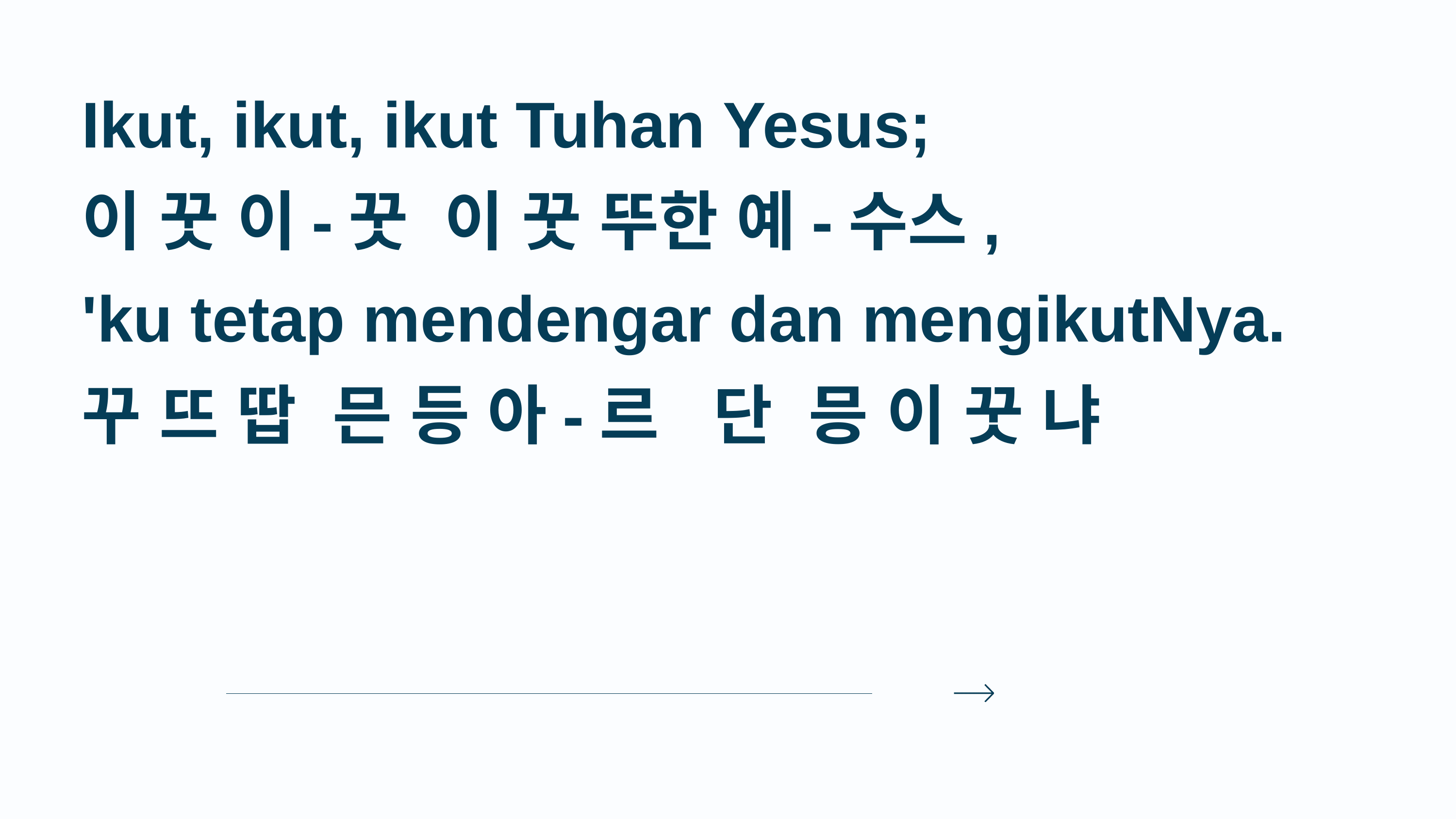

Ikut, ikut, ikut Tuhan Yesus;
이 꿋 이-꿋  이 꿋 뚜한 예-수스,
'ku tetap mendengar dan mengikutNya.
꾸 뜨 땁  믄 등 아-르   단  믕 이 꿋 냐